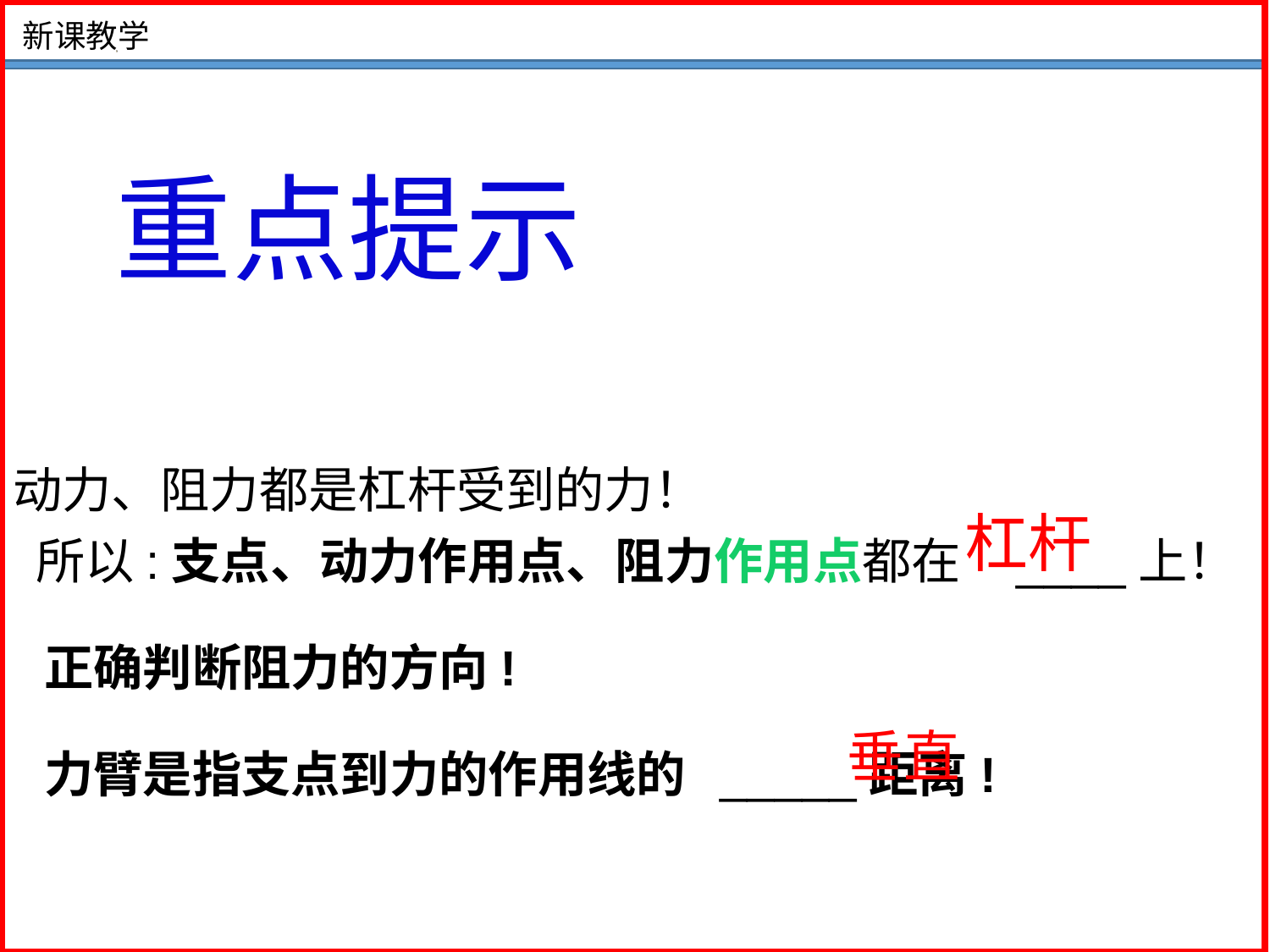

新课教学

# 重点提示

动力、阻力都是杠杆受到的力！
 所以:支点、动力作用点、阻力作用点都在    ____上！

正确判断阻力的方向!

力臂是指支点到力的作用线的  _____距离!
 杠杆
  垂直
14